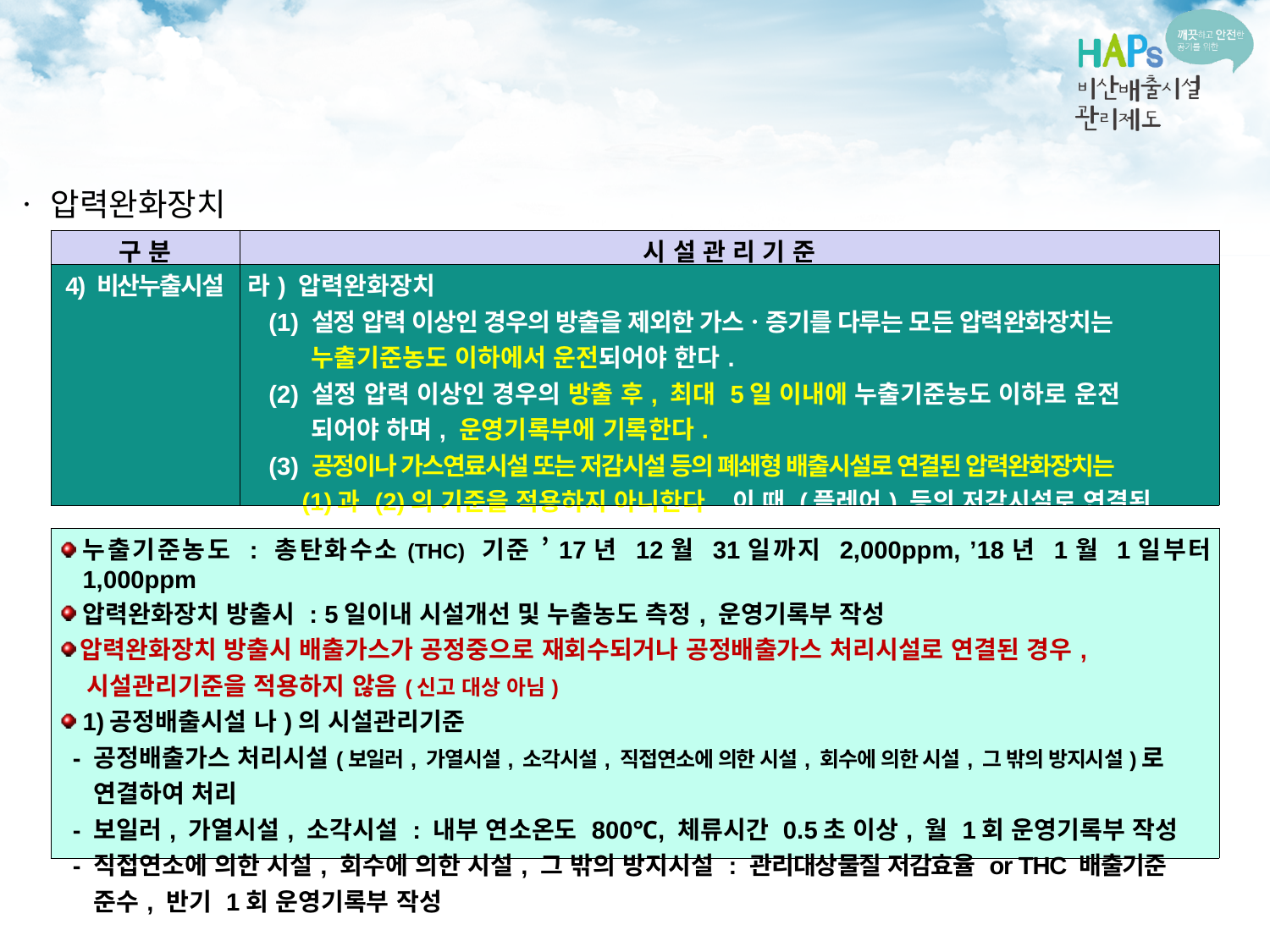

ㆍ 압력완화장치
| 구 분 | 시 설 관 리 기 준 |
| --- | --- |
| 4) 비산누출시설 | 라) 압력완화장치 (1) 설정 압력 이상인 경우의 방출을 제외한 가스ㆍ증기를 다루는 모든 압력완화장치는 누출기준농도 이하에서 운전되어야 한다. (2) 설정 압력 이상인 경우의 방출 후, 최대 5일 이내에 누출기준농도 이하로 운전 되어야 하며, 운영기록부에 기록한다. (3) 공정이나 가스연료시설 또는 저감시설 등의 폐쇄형 배출시설로 연결된 압력완화장치는 (1)과 (2)의 기준을 적용하지 아니한다. 이 때 (플레어) 등의 저감시설로 연결된 경우 1)공정배출시설 나)의 시설관리기준을 따른다. |
| 누출기준농도 : 총탄화수소(THC) 기준 ’17년 12월 31일까지 2,000ppm, ’18년 1월 1일부터 1,000ppm 압력완화장치 방출시 : 5일이내 시설개선 및 누출농도 측정, 운영기록부 작성 압력완화장치 방출시 배출가스가 공정중으로 재회수되거나 공정배출가스 처리시설로 연결된 경우, 시설관리기준을 적용하지 않음(신고 대상 아님) 1)공정배출시설 나)의 시설관리기준 - 공정배출가스 처리시설(보일러, 가열시설, 소각시설, 직접연소에 의한 시설, 회수에 의한 시설, 그 밖의 방지시설)로 연결하여 처리 - 보일러, 가열시설, 소각시설 : 내부 연소온도 800℃, 체류시간 0.5초 이상, 월 1회 운영기록부 작성 - 직접연소에 의한 시설, 회수에 의한 시설, 그 밖의 방지시설 : 관리대상물질 저감효율 or THC 배출기준 준수, 반기 1회 운영기록부 작성 |
| --- |